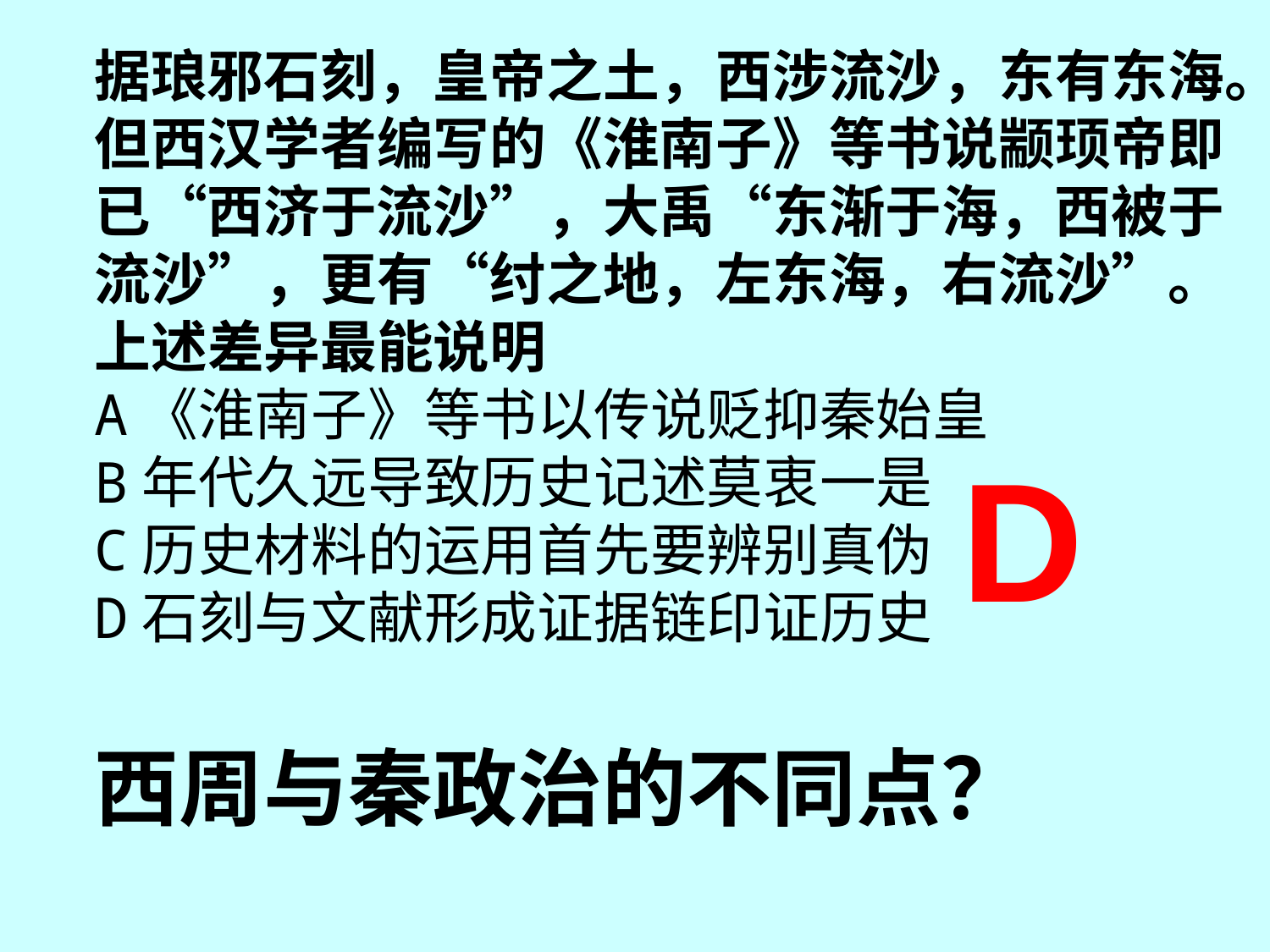

据琅邪石刻，皇帝之土，西涉流沙，东有东海。但西汉学者编写的《淮南子》等书说颛顼帝即已“西济于流沙”，大禹“东渐于海，西被于流沙”，更有“纣之地，左东海，右流沙”。上述差异最能说明
A《淮南子》等书以传说贬抑秦始皇
B年代久远导致历史记述莫衷一是
C历史材料的运用首先要辨别真伪
D石刻与文献形成证据链印证历史
D
西周与秦政治的不同点？